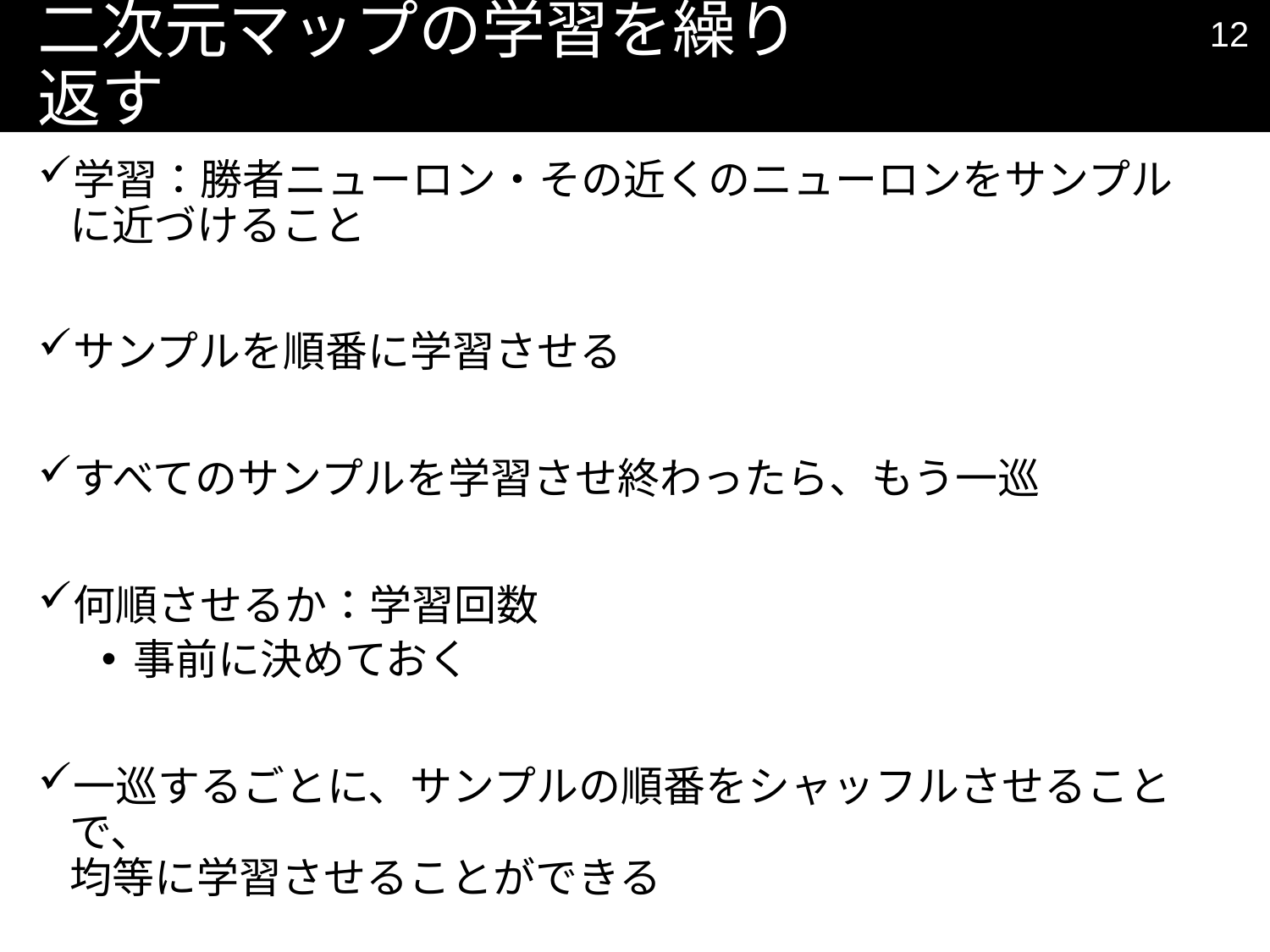

12
# 二次元マップの学習を繰り返す
学習：勝者ニューロン・その近くのニューロンをサンプルに近づけること

サンプルを順番に学習させる

すべてのサンプルを学習させ終わったら、もう一巡

何順させるか：学習回数
事前に決めておく

一巡するごとに、サンプルの順番をシャッフルさせることで、
均等に学習させることができる